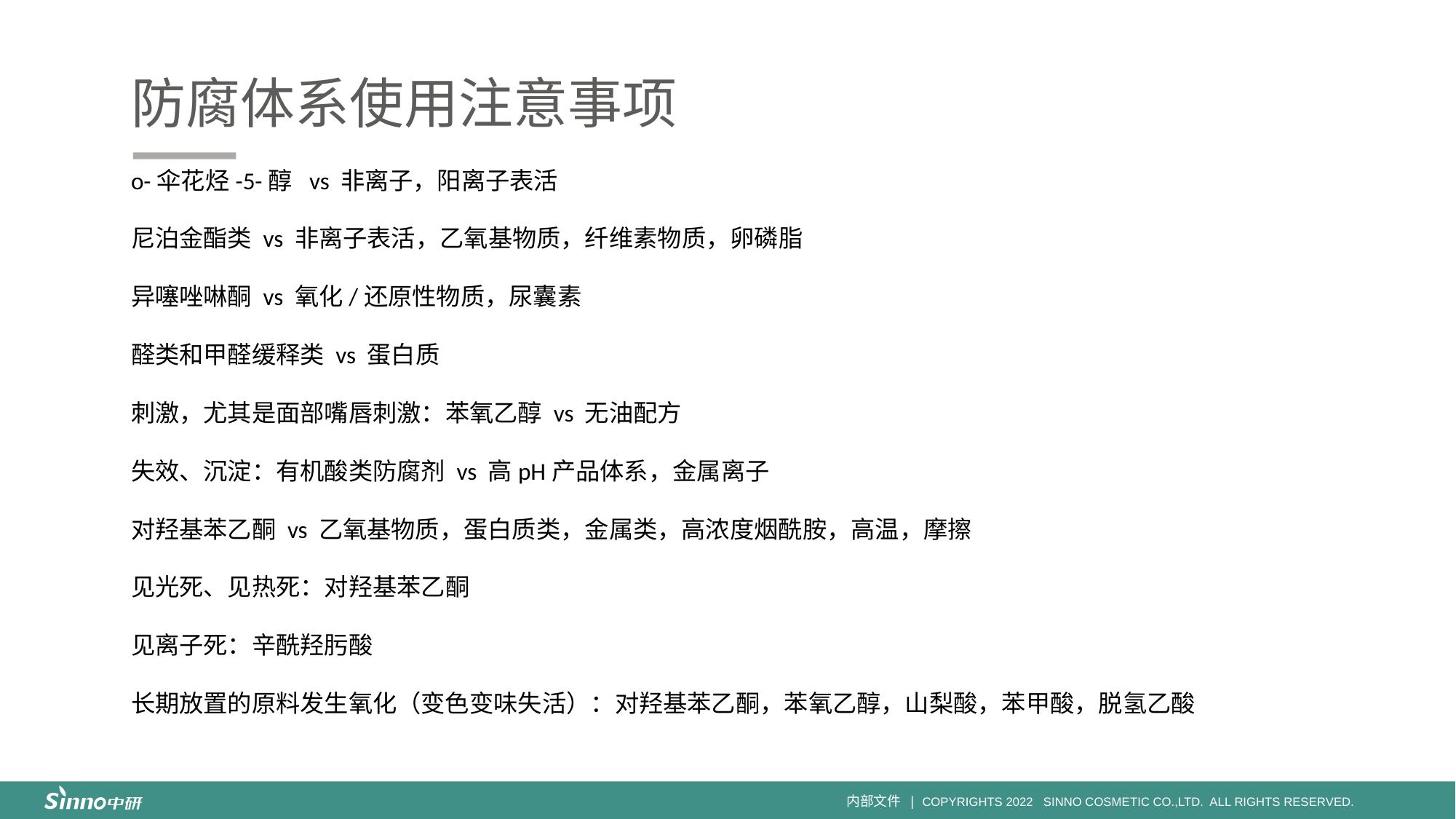

防腐体系使用注意事项

o-伞花烃-5-醇  vs 非离子，阳离子表活

尼泊金酯类 vs 非离子表活，乙氧基物质，纤维素物质，卵磷脂

异噻唑啉酮 vs 氧化/还原性物质，尿囊素

醛类和甲醛缓释类 vs 蛋白质

刺激，尤其是面部嘴唇刺激：苯氧乙醇 vs 无油配方

失效、沉淀：有机酸类防腐剂 vs 高pH产品体系，金属离子

对羟基苯乙酮 vs 乙氧基物质，蛋白质类，金属类，高浓度烟酰胺，高温，摩擦

见光死、见热死：对羟基苯乙酮

见离子死：辛酰羟肟酸

长期放置的原料发生氧化（变色变味失活）：对羟基苯乙酮，苯氧乙醇，山梨酸，苯甲酸，脱氢乙酸